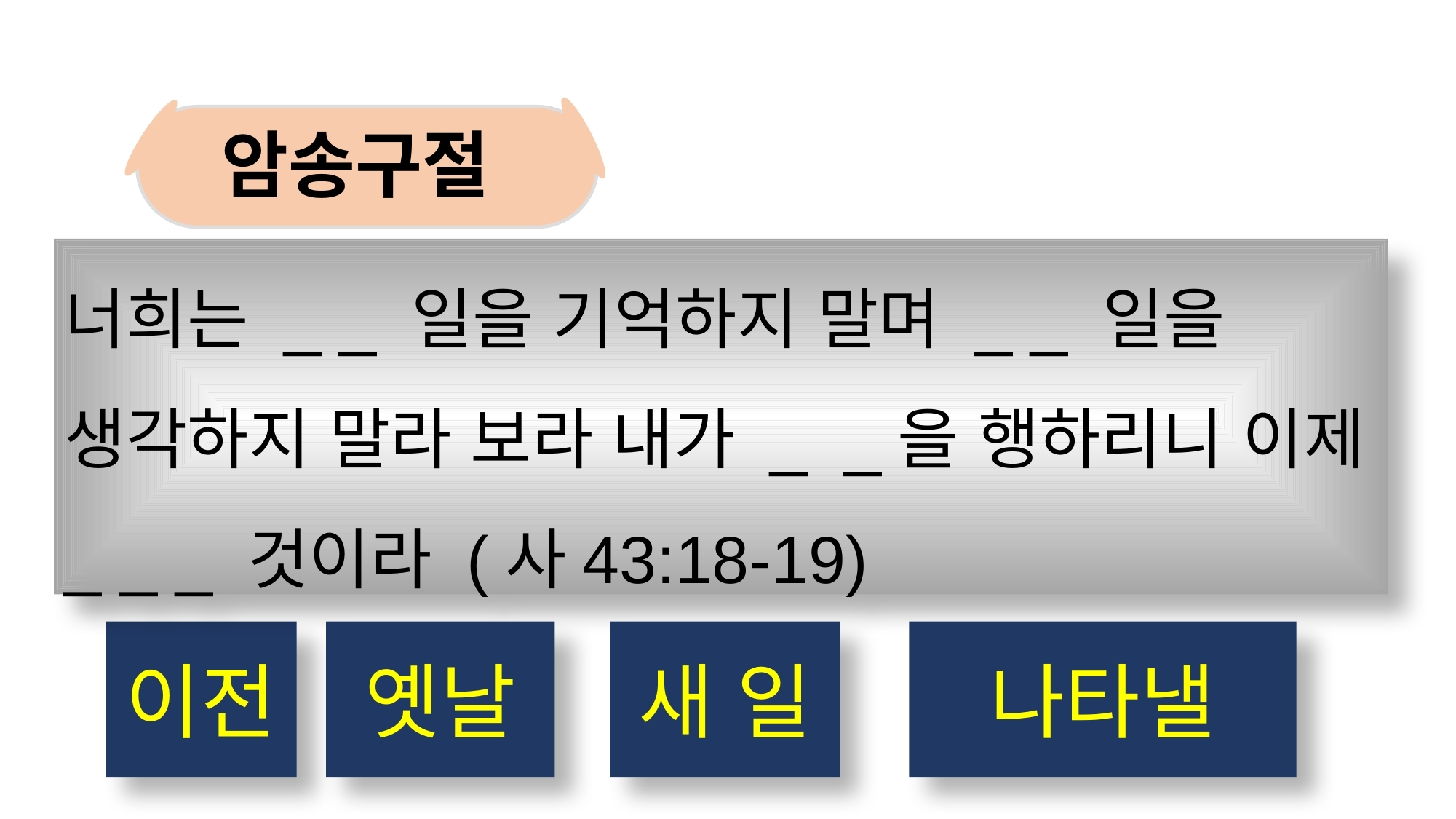

암송구절
너희는 _ _ 일을 기억하지 말며 _ _ 일을 생각하지 말라 보라 내가 _  _을 행하리니 이제 _ _ _ 것이라 (사43:18-19)
이전
옛날
새 일
나타낼